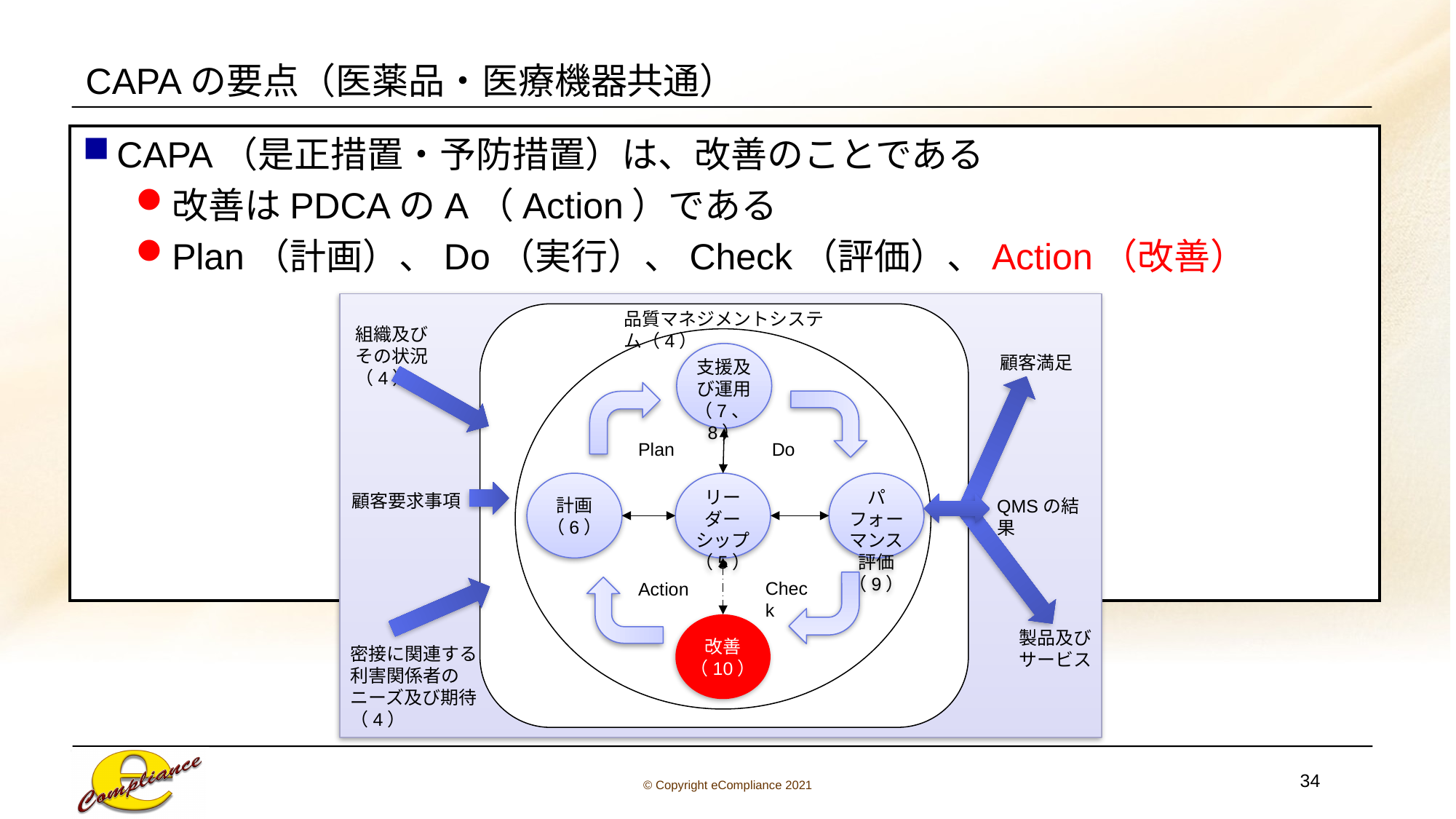

# CAPAの要点（医薬品・医療機器共通）
CAPA（是正措置・予防措置）は、改善のことである
改善はPDCAのA（Action）である
Plan（計画）、Do（実行）、Check（評価）、Action（改善）

品質マネジメントシステム（4）

組織及び
その状況（4）

支援及び運用（7、8）
顧客満足

Plan
Do
計画（6）
リーダーシップ（5）
パフォーマンス評価（9）

顧客要求事項
QMSの結果

Check

Action

改善（10）
製品及び
サービス
密接に関連する
利害関係者の
ニーズ及び期待
（4）